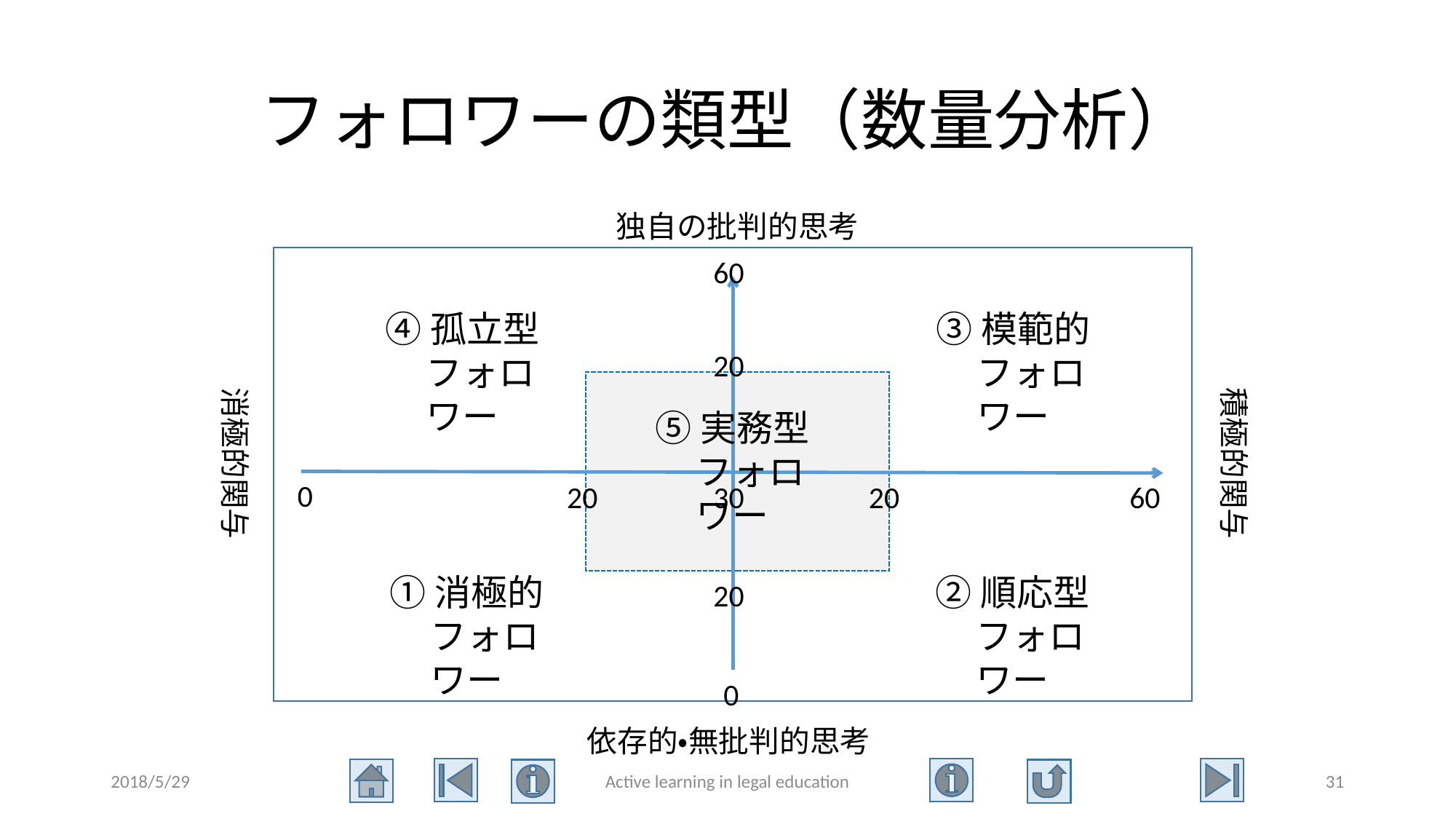

# フォロワーの類型（数量分析）
独自の批判的思考

60
④孤立型
　フォロワー
③模範的
　フォロワー
20

消極的関与
積極的関与
⑤実務型
　フォロワー
0
20
30
20
60
①消極的
　フォロワー
②順応型
　フォロワー
20
0
依存的・無批判的思考
2018/5/29
Active learning in legal education
31